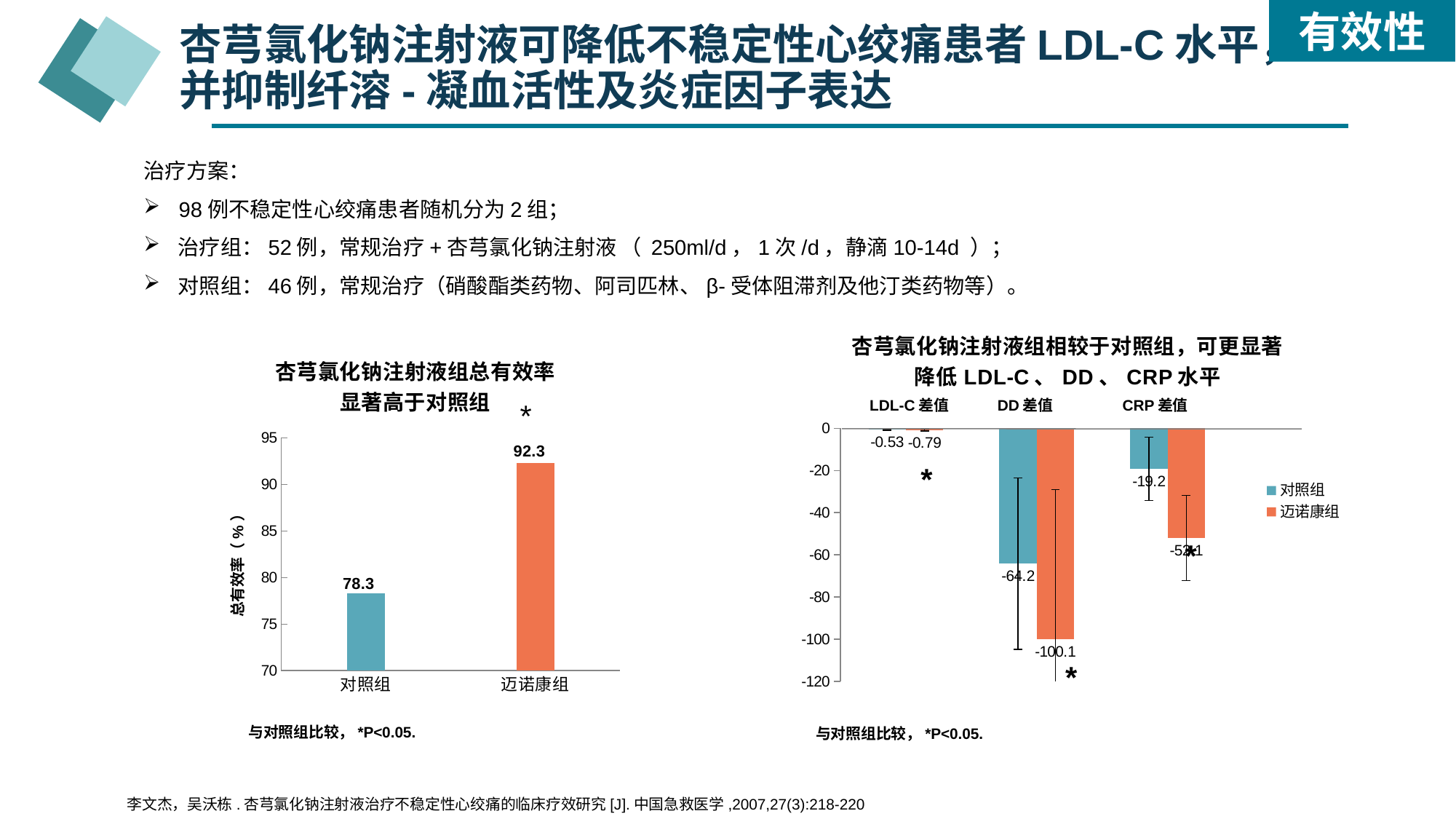

有效性
杏芎氯化钠注射液可降低不稳定性心绞痛患者LDL-C水平，
并抑制纤溶-凝血活性及炎症因子表达
治疗方案：
   98例不稳定性心绞痛患者随机分为2组；
治疗组：52例，常规治疗+杏芎氯化钠注射液 （ 250ml/d，1次/d，静滴10-14d ）；
对照组：46例，常规治疗（硝酸酯类药物、阿司匹林、β-受体阻滞剂及他汀类药物等）。

### Chart: 杏芎氯化钠注射液组相较于对照组，可更显著
降低LDL-C、DD、CRP水平

| Category | 对照组 | 迈诺康组 |
|---|---|---|
| LDL-C差值 | -0.53 | -0.79 |
| DD差值 | -64.2 | -100.1 |
| CRP差值 | -19.2 | -52.1 |
*
*
*

### Chart: 杏芎氯化钠注射液组总有效率
显著高于对照组

| Category | 总有效率 |
|---|---|
| 对照组 | 78.3 |
| 迈诺康组 | 92.3 |
LDL-C差值             DD差值                   CRP差值
与对照组比较，*P<0.05.
与对照组比较，*P<0.05.
李文杰，吴沃栋.杏芎氯化钠注射液治疗不稳定性心绞痛的临床疗效研究[J].中国急救医学,2007,27(3):218-220